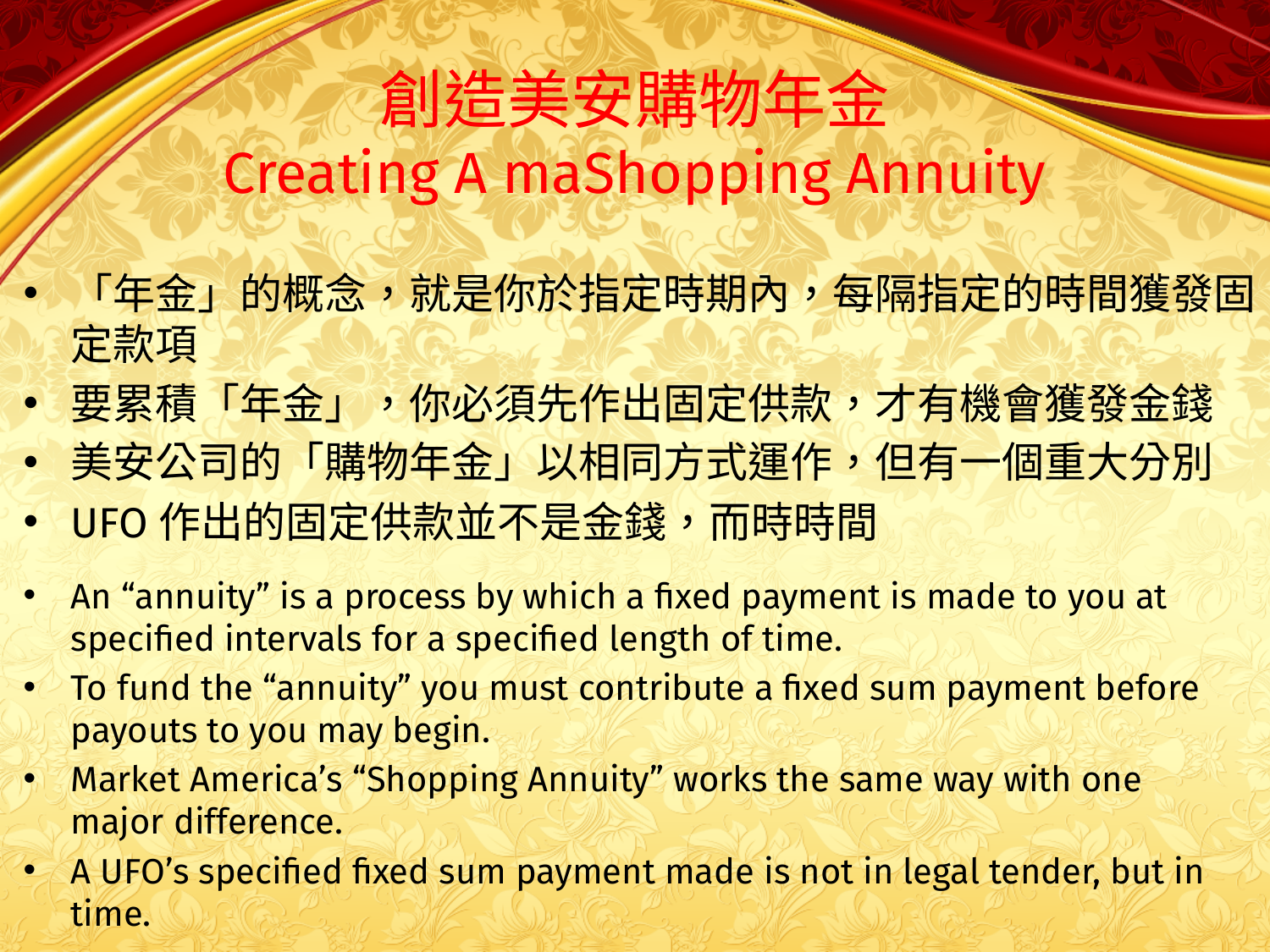

# 創造美安購物年金 Creating A maShopping Annuity
「年金」的概念，就是你於指定時期內，每隔指定的時間獲發固定款項
要累積「年金」，你必須先作出固定供款，才有機會獲發金錢
美安公司的「購物年金」以相同方式運作，但有一個重大分別
UFO作出的固定供款並不是金錢，而時時間

An “annuity” is a process by which a fixed payment is made to you at specified intervals for a specified length of time.
To fund the “annuity” you must contribute a fixed sum payment before payouts to you may begin.
Market America’s “Shopping Annuity” works the same way with one major difference.
A UFO’s specified fixed sum payment made is not in legal tender, but in time.